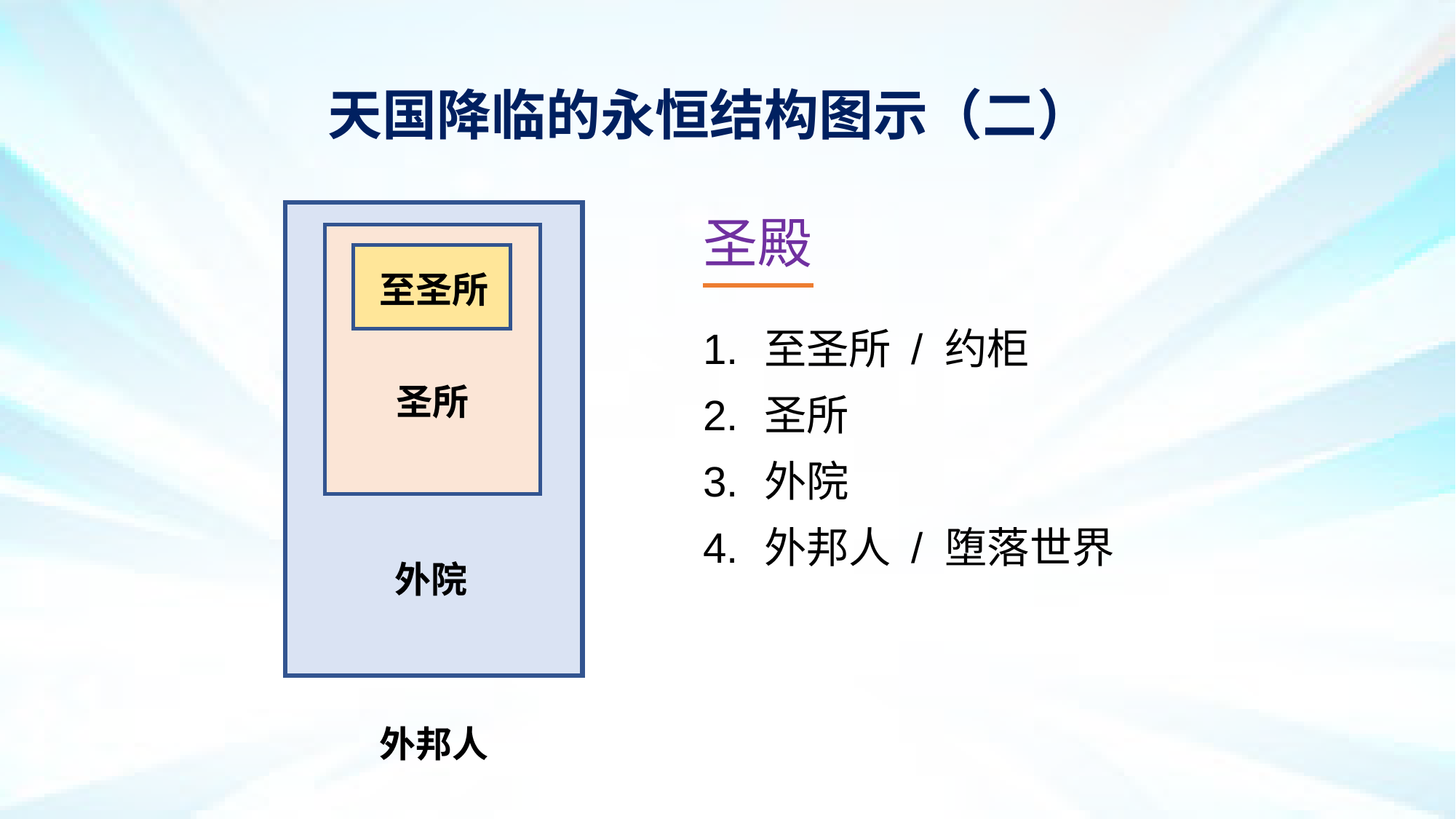

天国降临的永恒结构图示（二）

圣殿

至圣所 / 约柜
圣所
外院
外邦人 / 堕落世界

至圣所
圣所
外院
外邦人